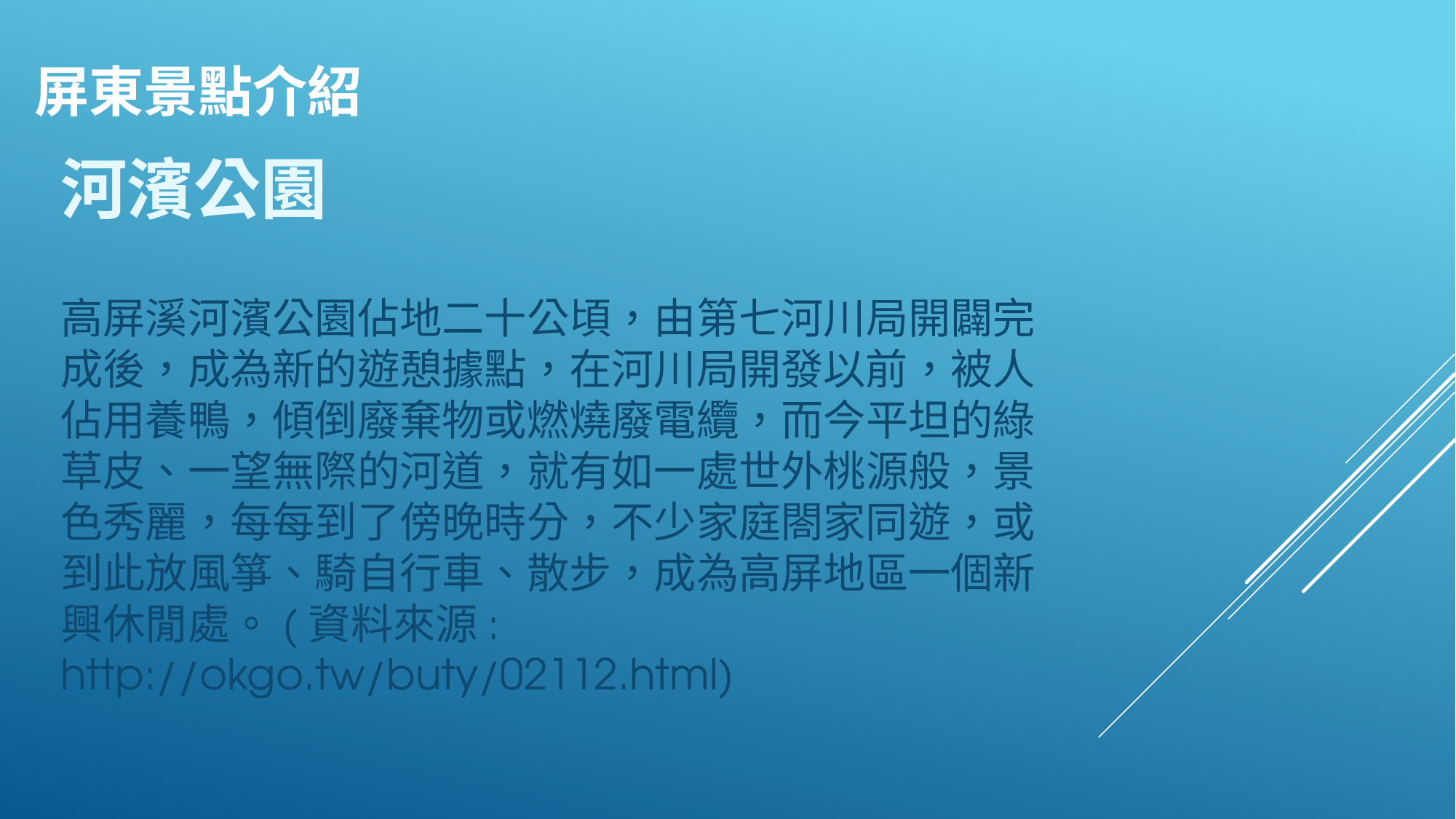

# 屏東景點介紹
河濱公園

高屏溪河濱公園佔地二十公頃，由第七河川局開闢完成後，成為新的遊憩據點，在河川局開發以前，被人佔用養鴨，傾倒廢棄物或燃燒廢電纜，而今平坦的綠草皮、一望無際的河道，就有如一處世外桃源般，景色秀麗，每每到了傍晚時分，不少家庭閤家同遊，或到此放風箏、騎自行車、散步，成為高屏地區一個新興休閒處。(資料來源: http://okgo.tw/buty/02112.html)